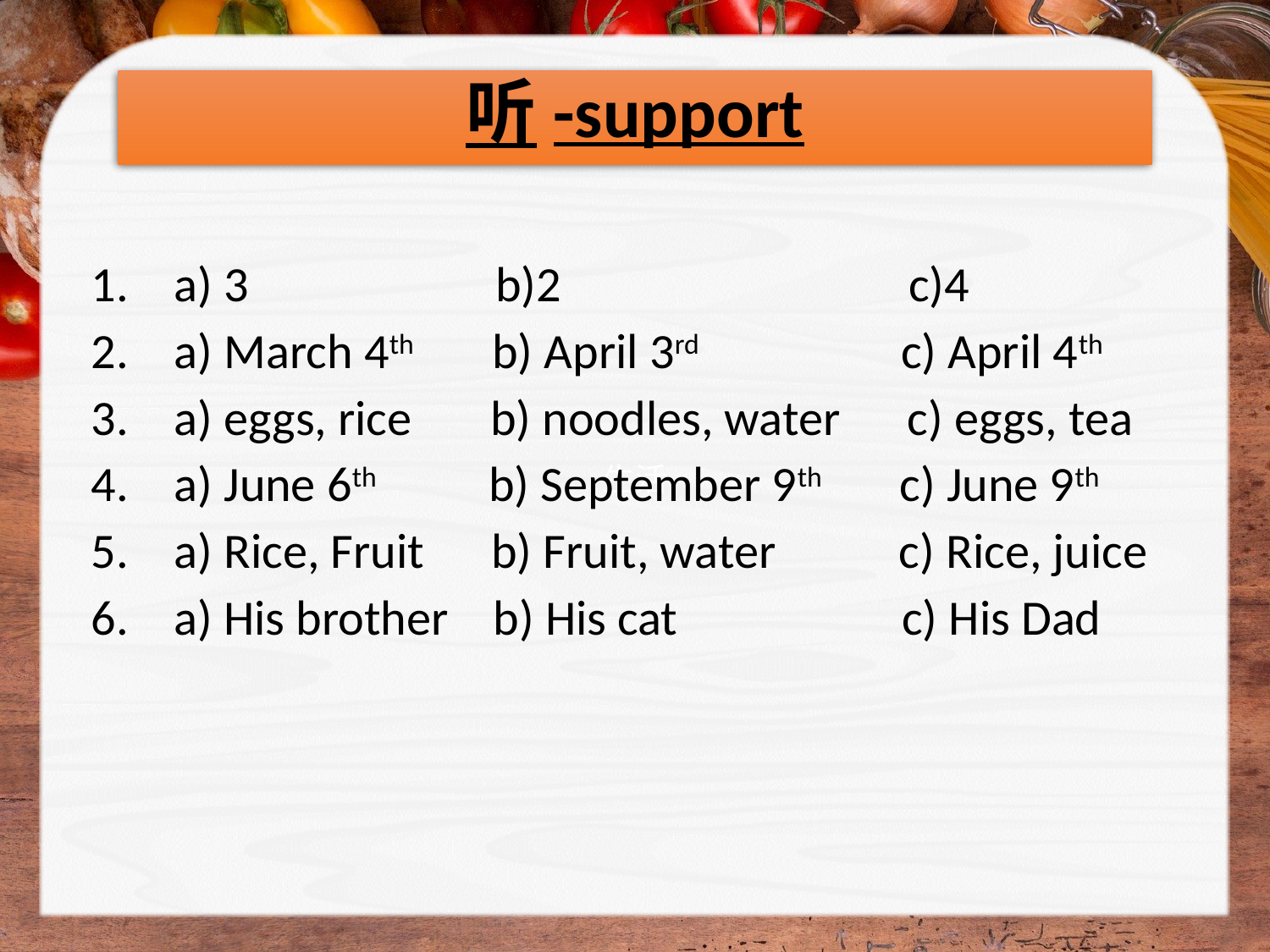

# 听-support
 a) 3                      b)2                               c)4
 a) March 4th       b) April 3rd                  c) April 4th
 a) eggs, rice       b) noodles, water      c) eggs, tea
 a) June 6th          b) September 9th         c) June 9th
 a) Rice, Fruit      b) Fruit, water           c) Rice, juice
 a) His brother    b) His cat                    c) His Dad